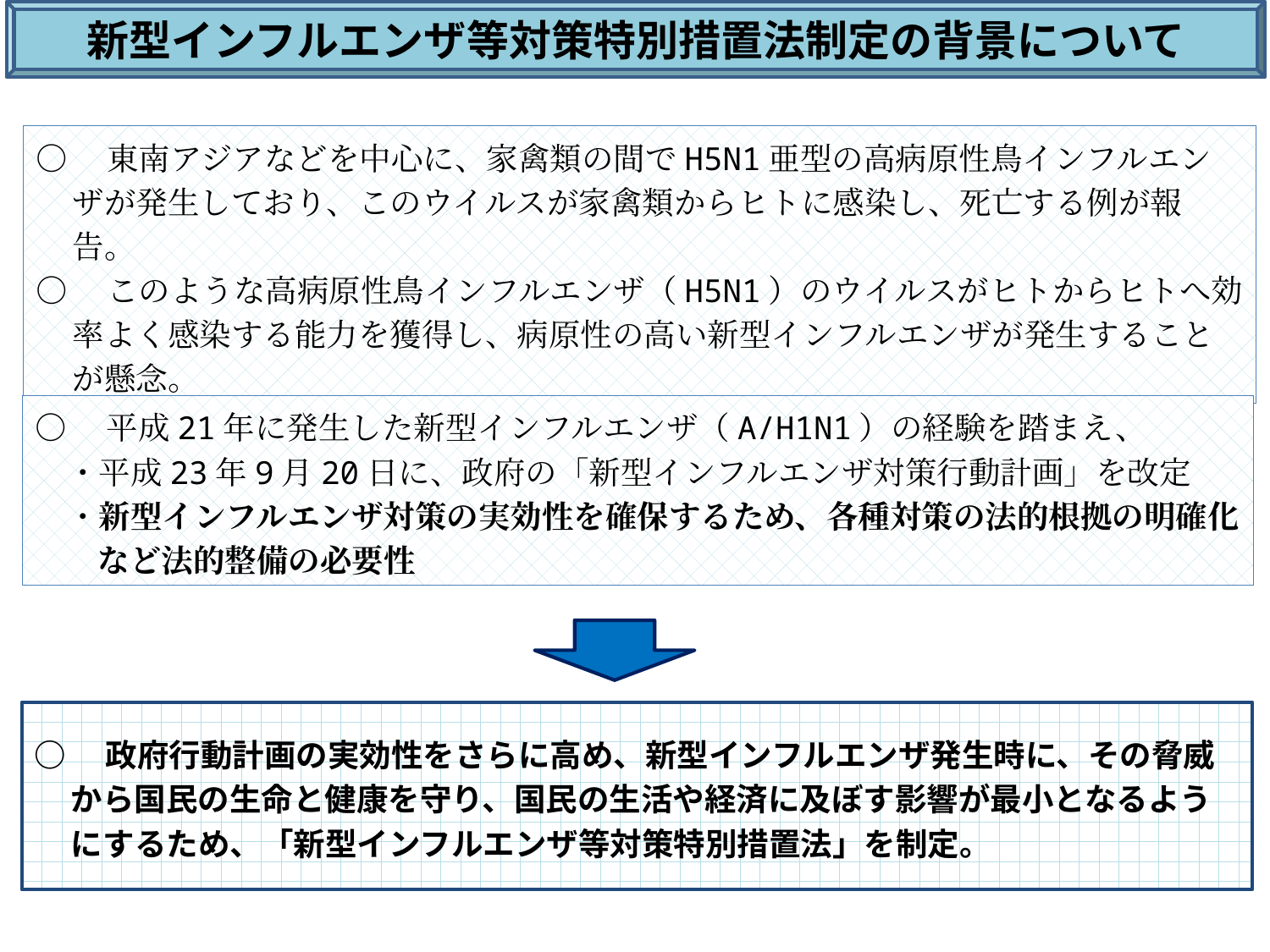

新型インフルエンザ等対策特別措置法制定の背景について
○　東南アジアなどを中心に、家禽類の間でH5N1亜型の高病原性鳥インフルエンザが発生しており、このウイルスが家禽類からヒトに感染し、死亡する例が報告。
○　このような高病原性鳥インフルエンザ（H5N1）のウイルスがヒトからヒトへ効率よく感染する能力を獲得し、病原性の高い新型インフルエンザが発生することが懸念。
○　平成21年に発生した新型インフルエンザ（A/H1N1）の経験を踏まえ、
　・平成23年9月20日に、政府の「新型インフルエンザ対策行動計画」を改定
　・新型インフルエンザ対策の実効性を確保するため、各種対策の法的根拠の明確化など法的整備の必要性

○　政府行動計画の実効性をさらに高め、新型インフルエンザ発生時に、その脅威から国民の生命と健康を守り、国民の生活や経済に及ぼす影響が最小となるようにするため、「新型インフルエンザ等対策特別措置法」を制定。